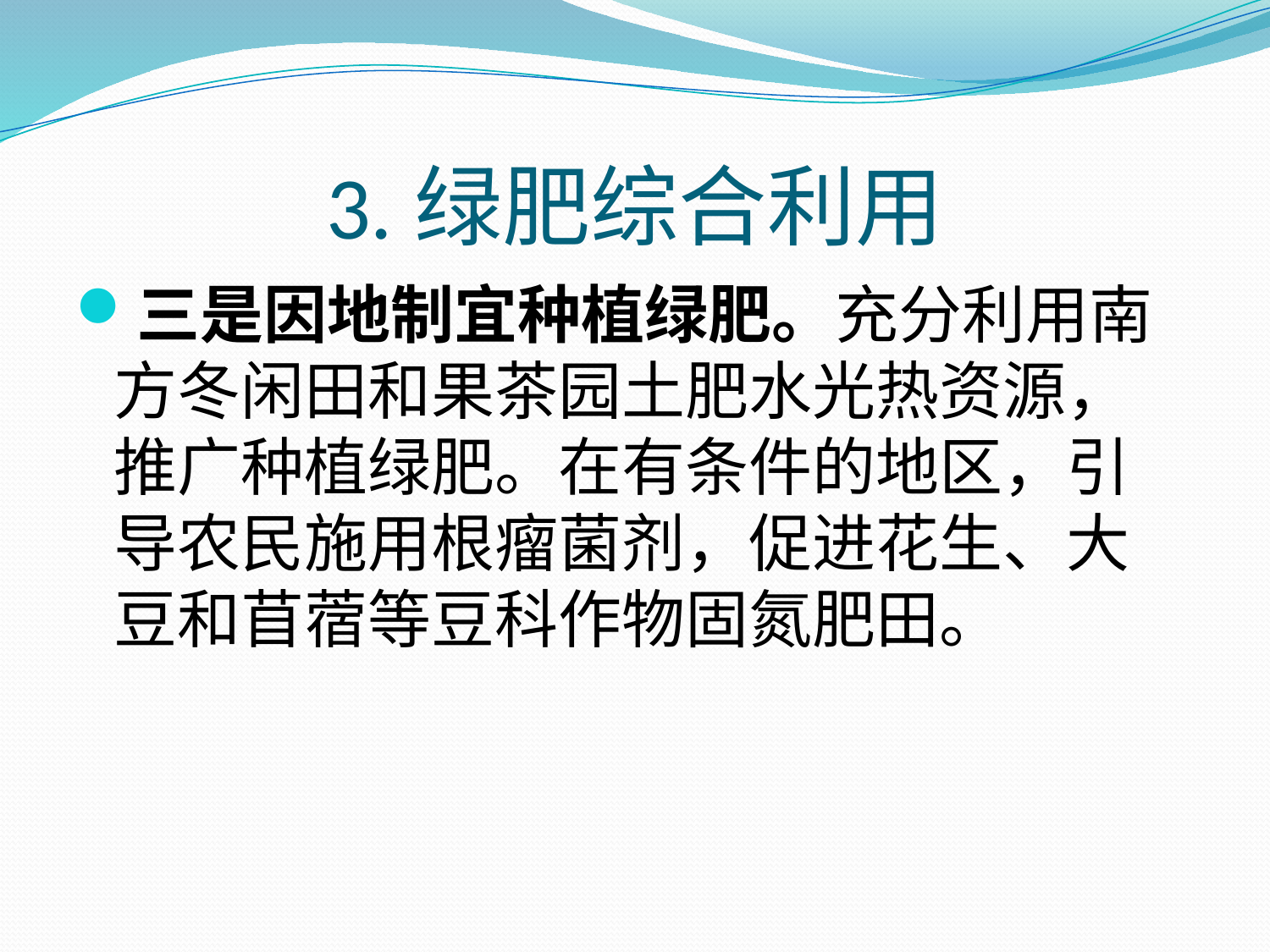

# 3.绿肥综合利用
三是因地制宜种植绿肥。充分利用南方冬闲田和果茶园土肥水光热资源，推广种植绿肥。在有条件的地区，引导农民施用根瘤菌剂，促进花生、大豆和苜蓿等豆科作物固氮肥田。